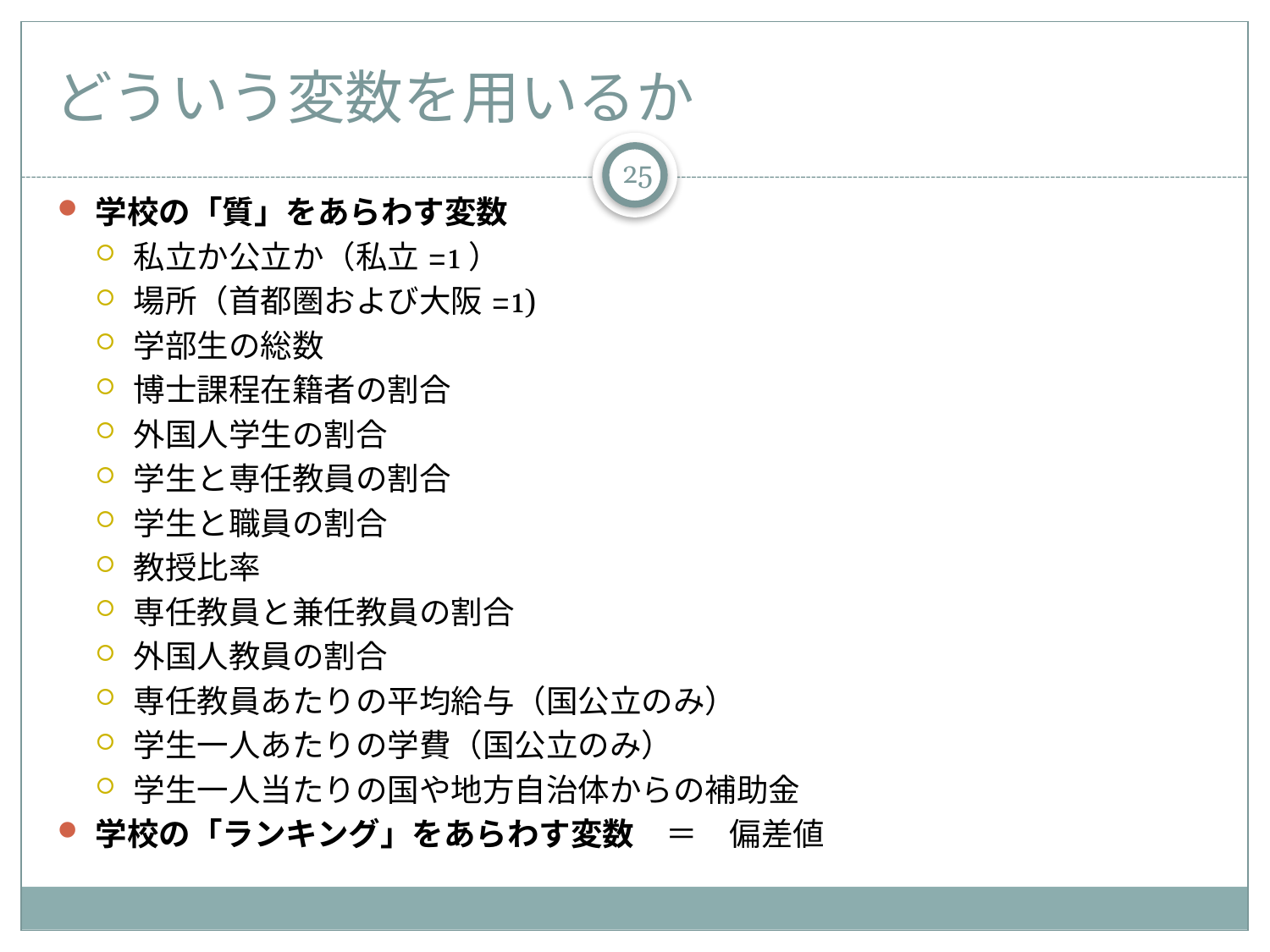

# どういう変数を用いるか
25
学校の「質」をあらわす変数
私立か公立か（私立=1）
場所（首都圏および大阪=1)
学部生の総数
博士課程在籍者の割合
外国人学生の割合
学生と専任教員の割合
学生と職員の割合
教授比率
専任教員と兼任教員の割合
外国人教員の割合
専任教員あたりの平均給与（国公立のみ）
学生一人あたりの学費（国公立のみ）
学生一人当たりの国や地方自治体からの補助金
学校の「ランキング」をあらわす変数　＝　偏差値